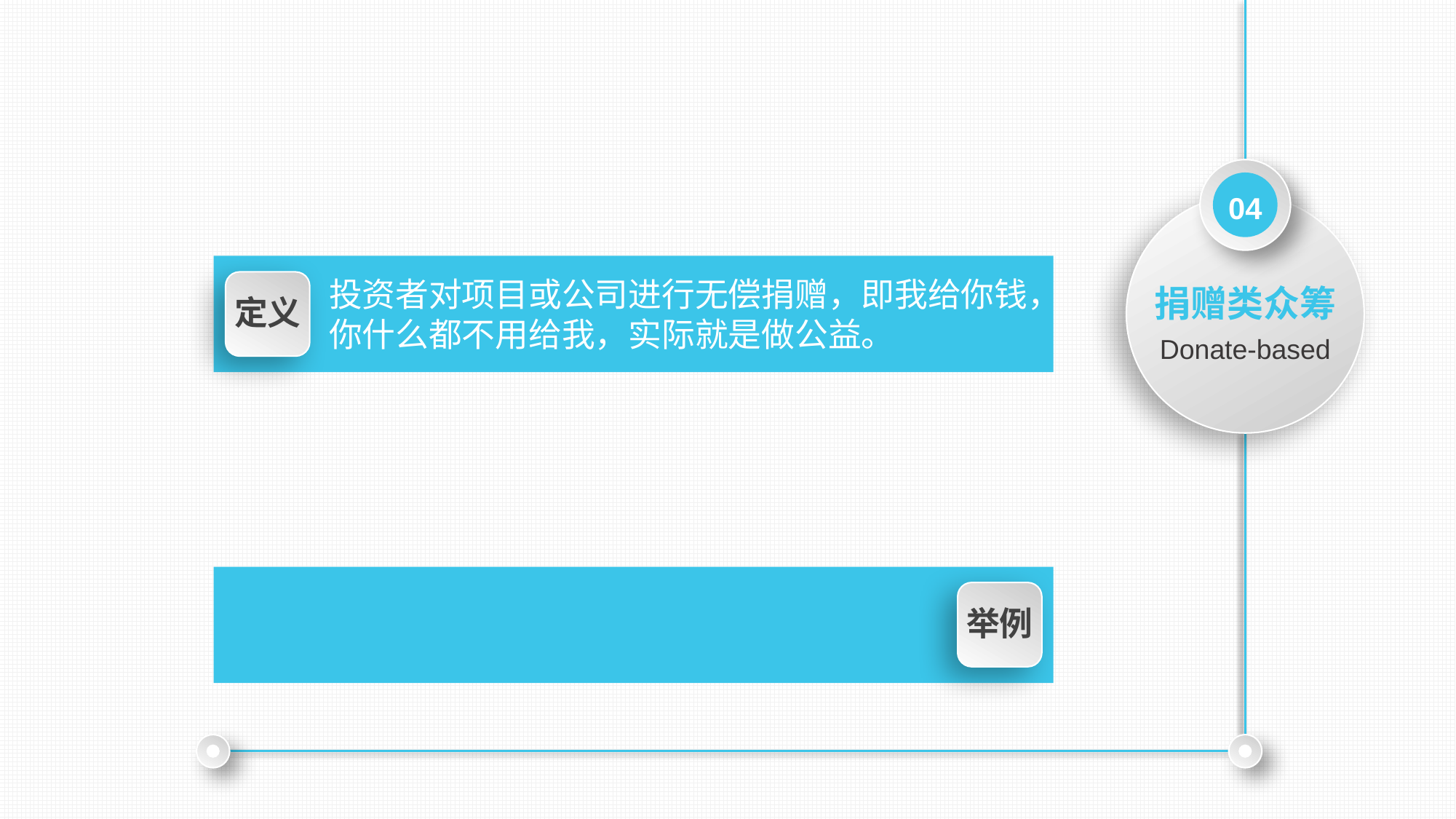

04

投资者对项目或公司进行无偿捐赠，即我给你钱，你什么都不用给我，实际就是做公益。

定义
捐赠类众筹

Donate-based

举例